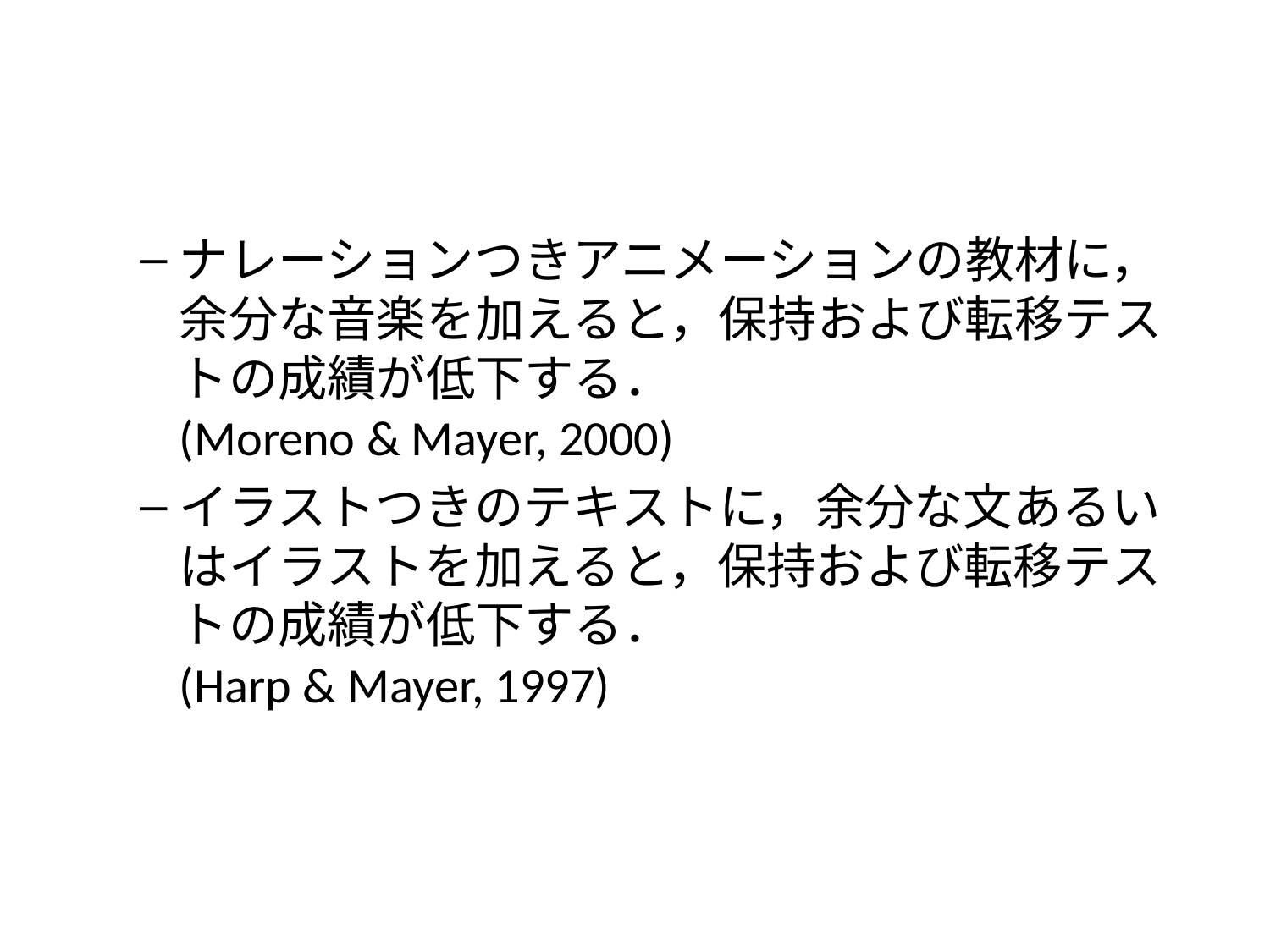

#
ナレーションつきアニメーションの教材に，余分な音楽を加えると，保持および転移テストの成績が低下する．
(Moreno & Mayer, 2000)
イラストつきのテキストに，余分な文あるいはイラストを加えると，保持および転移テストの成績が低下する．
(Harp & Mayer, 1997)